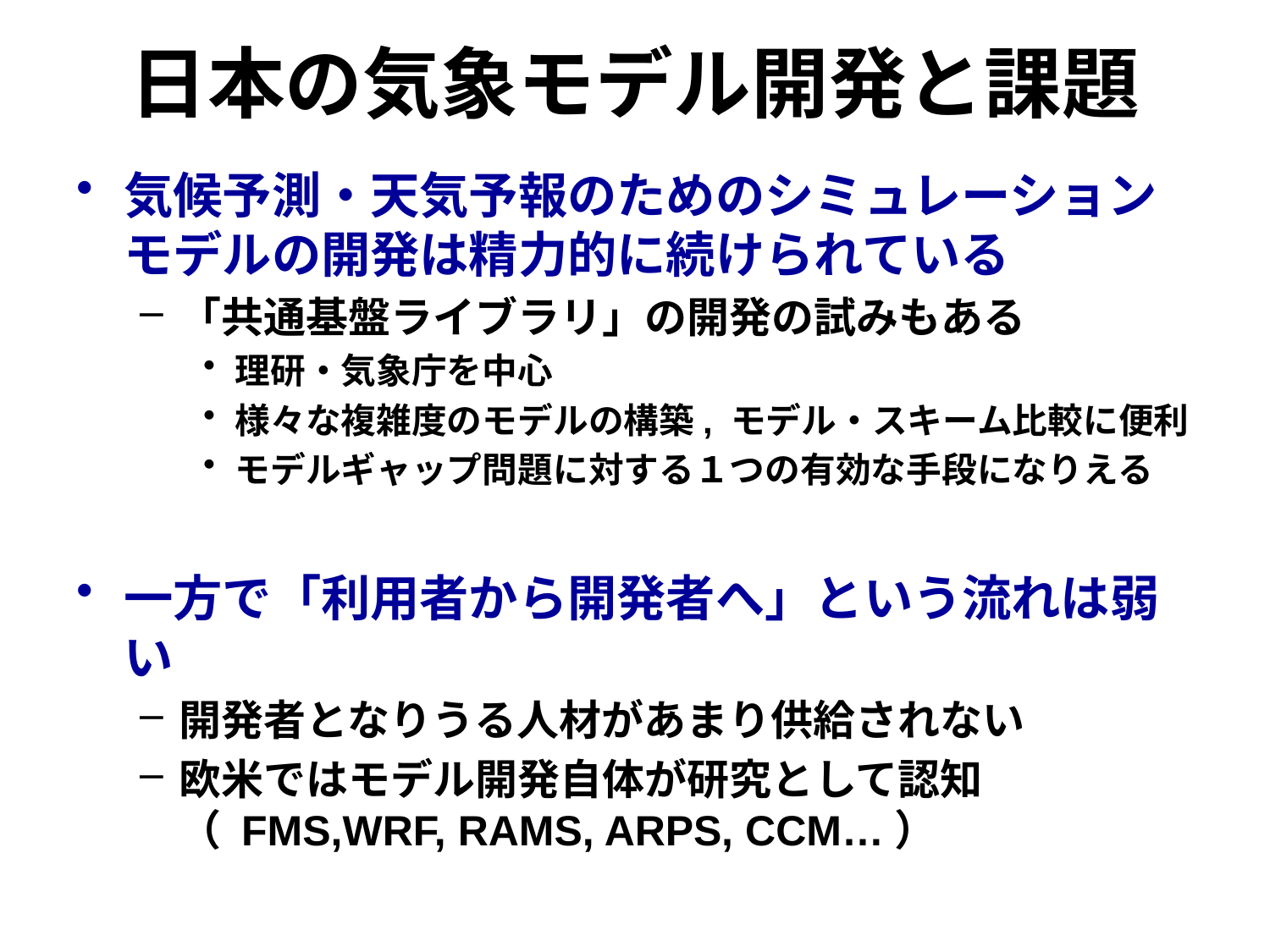

# 日本の気象モデル開発と課題
気候予測・天気予報のためのシミュレーションモデルの開発は精力的に続けられている
「共通基盤ライブラリ」の開発の試みもある
理研・気象庁を中心
様々な複雑度のモデルの構築, モデル・スキーム比較に便利
モデルギャップ問題に対する１つの有効な手段になりえる

一方で「利用者から開発者へ」という流れは弱い
開発者となりうる人材があまり供給されない
欧米ではモデル開発自体が研究として認知
（ FMS,WRF, RAMS, ARPS, CCM…）